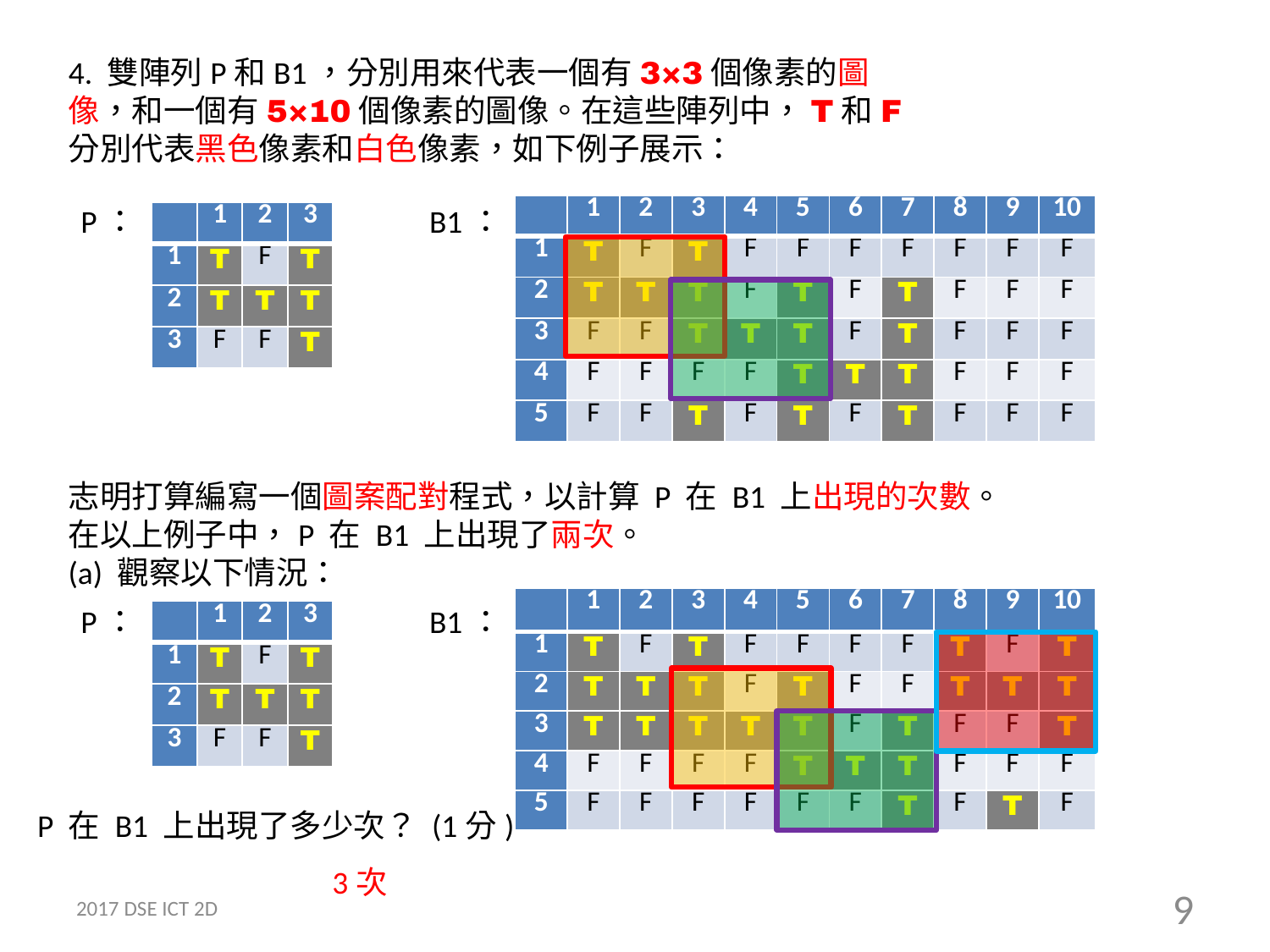

4. 雙陣列P和B1，分別用來代表一個有3×3個像素的圖像，和一個有5×10個像素的圖像。在這些陣列中，T和F分別代表黑色像素和白色像素，如下例子展示：
|  | 1 | 2 | 3 | 4 | 5 | 6 | 7 | 8 | 9 | 10 |
| --- | --- | --- | --- | --- | --- | --- | --- | --- | --- | --- |
| 1 | T | F | T | F | F | F | F | F | F | F |
| 2 | T | T | T | F | T | F | T | F | F | F |
| 3 | F | F | T | T | T | F | T | F | F | F |
| 4 | F | F | F | F | T | T | T | F | F | F |
| 5 | F | F | T | F | T | F | T | F | F | F |
P：
B1：
|  | 1 | 2 | 3 |
| --- | --- | --- | --- |
| 1 | T | F | T |
| 2 | T | T | T |
| 3 | F | F | T |

志明打算編寫一個圖案配對程式，以計算 P 在 B1 上出現的次數。
在以上例子中，P 在 B1 上出現了兩次。
(a) 觀察以下情況：
|  | 1 | 2 | 3 | 4 | 5 | 6 | 7 | 8 | 9 | 10 |
| --- | --- | --- | --- | --- | --- | --- | --- | --- | --- | --- |
| 1 | T | F | T | F | F | F | F | T | F | T |
| 2 | T | T | T | F | T | F | F | T | T | T |
| 3 | T | T | T | T | T | F | T | F | F | T |
| 4 | F | F | F | F | T | T | T | F | F | F |
| 5 | F | F | F | F | F | F | T | F | T | F |
P：
B1：
|  | 1 | 2 | 3 |
| --- | --- | --- | --- |
| 1 | T | F | T |
| 2 | T | T | T |
| 3 | F | F | T |

P 在 B1 上出現了多少次？ (1分)
3次
2017 DSE ICT 2D
9